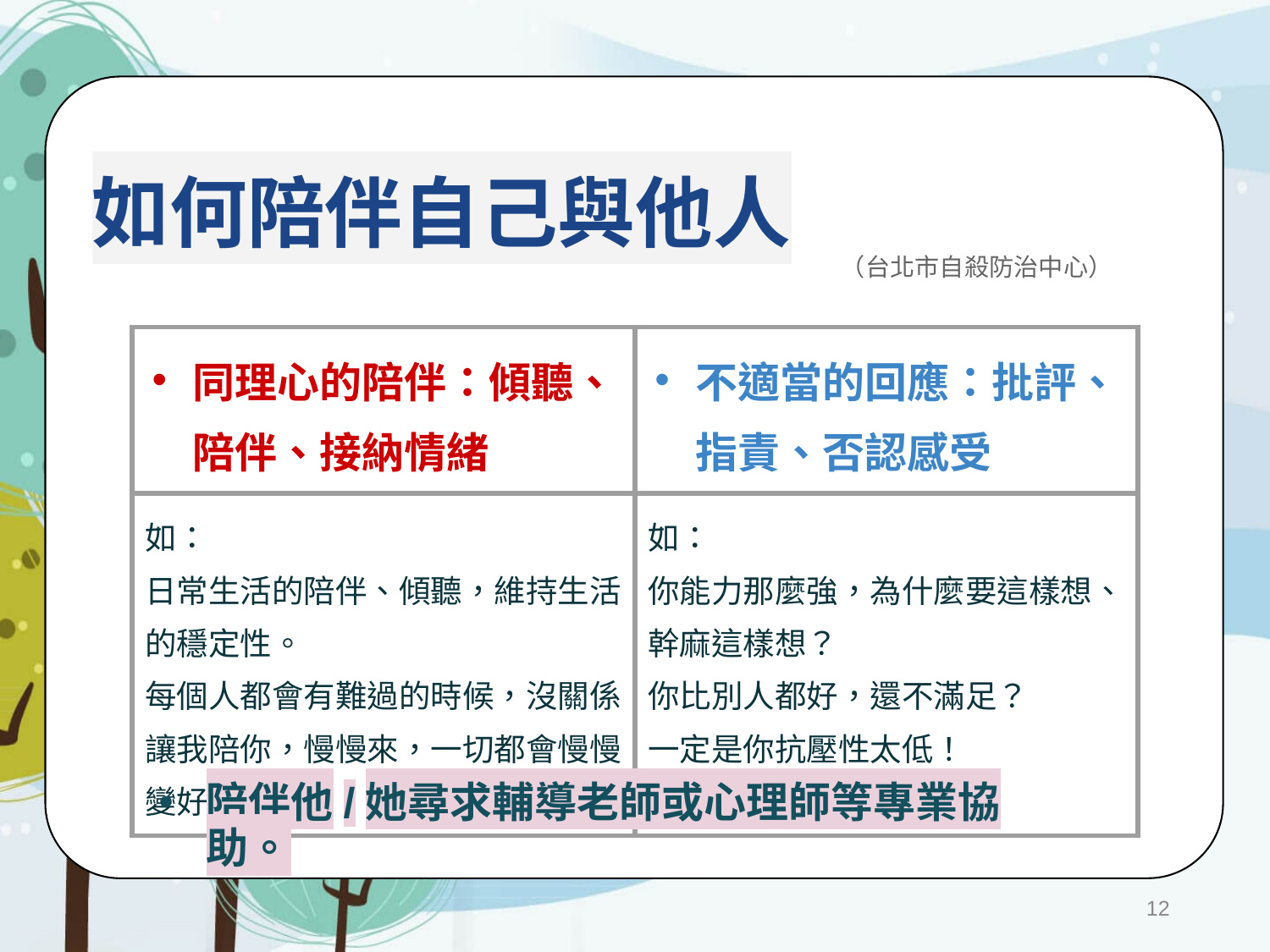

# 如何陪伴自己與他人
（台北市自殺防治中心）
| 同理心的陪伴：傾聽、陪伴、接納情緒 | 不適當的回應：批評、指責、否認感受 |
| --- | --- |
| 如： 日常生活的陪伴、傾聽，維持生活的穩定性。 每個人都會有難過的時候，沒關係讓我陪你，慢慢來，一切都會慢慢變好的。 | 如： 你能力那麼強，為什麼要這樣想、幹麻這樣想？ 你比別人都好，還不滿足？ 一定是你抗壓性太低！ 一定是你想太多 |
陪伴他/她尋求輔導老師或心理師等專業協助。
12